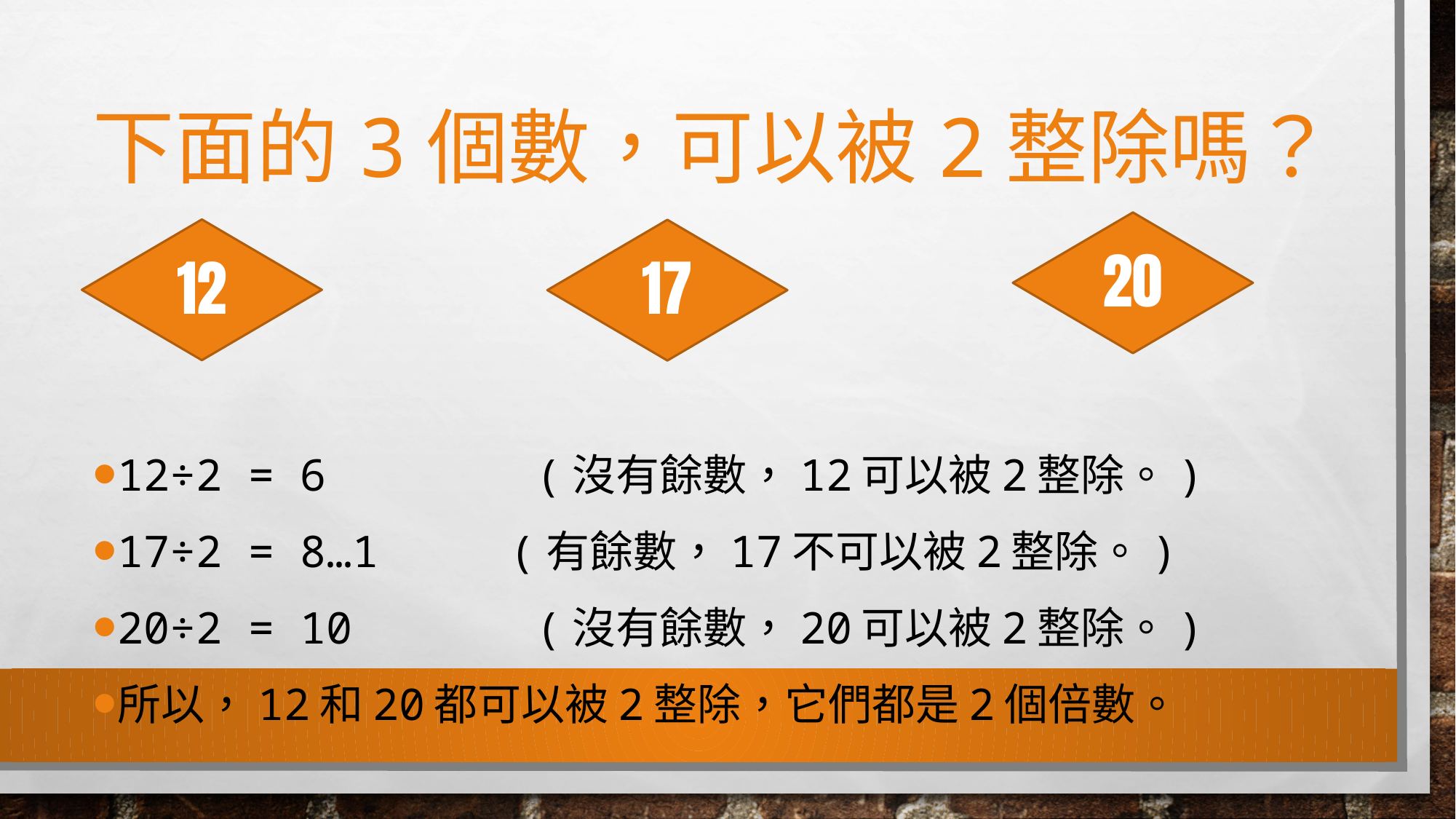

# 下面的3個數，可以被2整除嗎？
20
12
17
12÷2 = 6        (沒有餘數，12可以被2整除。)
17÷2 = 8…1     (有餘數，17不可以被2整除。)
20÷2 = 10       (沒有餘數，20可以被2整除。)
所以，12和20都可以被2整除，它們都是2個倍數。